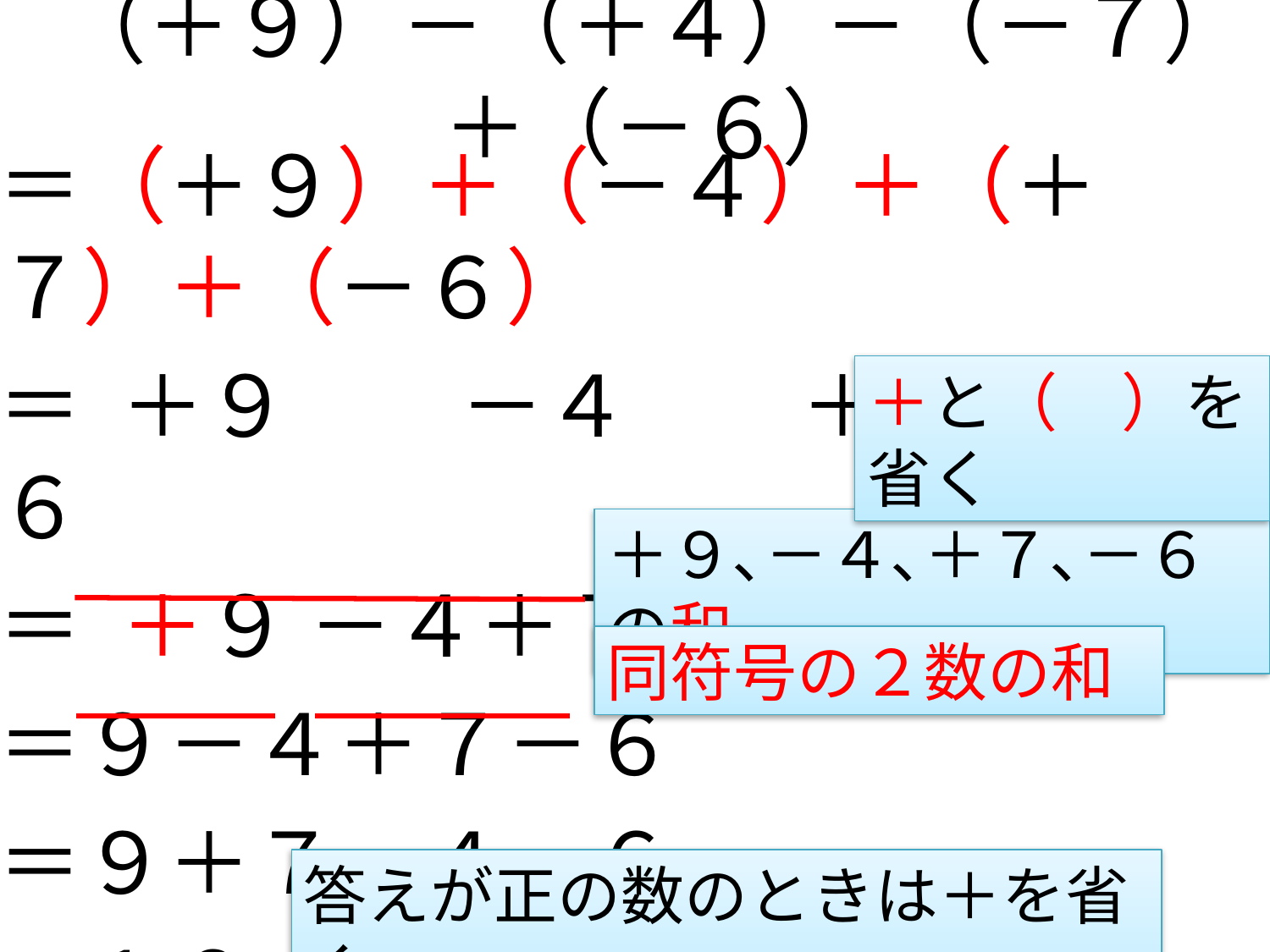

# （＋９）－（＋４）－（－７）＋（－６）
＝（＋９）＋（－４）＋（＋７）＋（－６）
＝  ＋９         －４         ＋７         －６
＝  ＋９ －４＋７－６
＝９－４＋７－６
＝９＋７－４－６
＝１６－１０
＝６

＋と（　）を省く
＋９､－４､＋７､－６の和
同符号の２数の和
答えが正の数のときは＋を省く